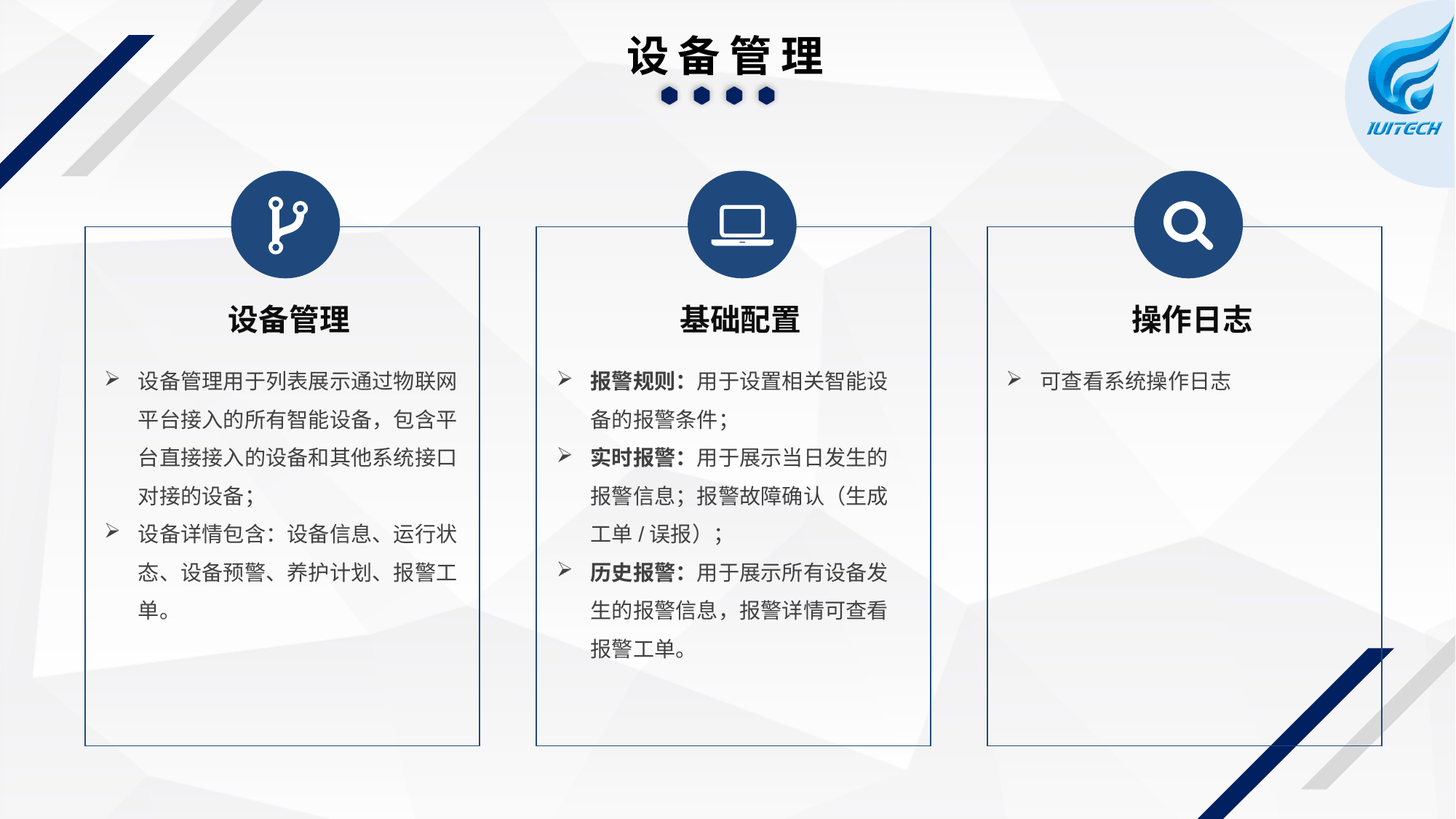

设备管理

设备管理
基础配置
操作日志
设备管理用于列表展示通过物联网平台接入的所有智能设备，包含平台直接接入的设备和其他系统接口对接的设备；
设备详情包含：设备信息、运行状态、设备预警、养护计划、报警工单。

可查看系统操作日志
报警规则：用于设置相关智能设备的报警条件；
实时报警：用于展示当日发生的报警信息；报警故障确认（生成工单/误报）；
历史报警：用于展示所有设备发生的报警信息，报警详情可查看报警工单。